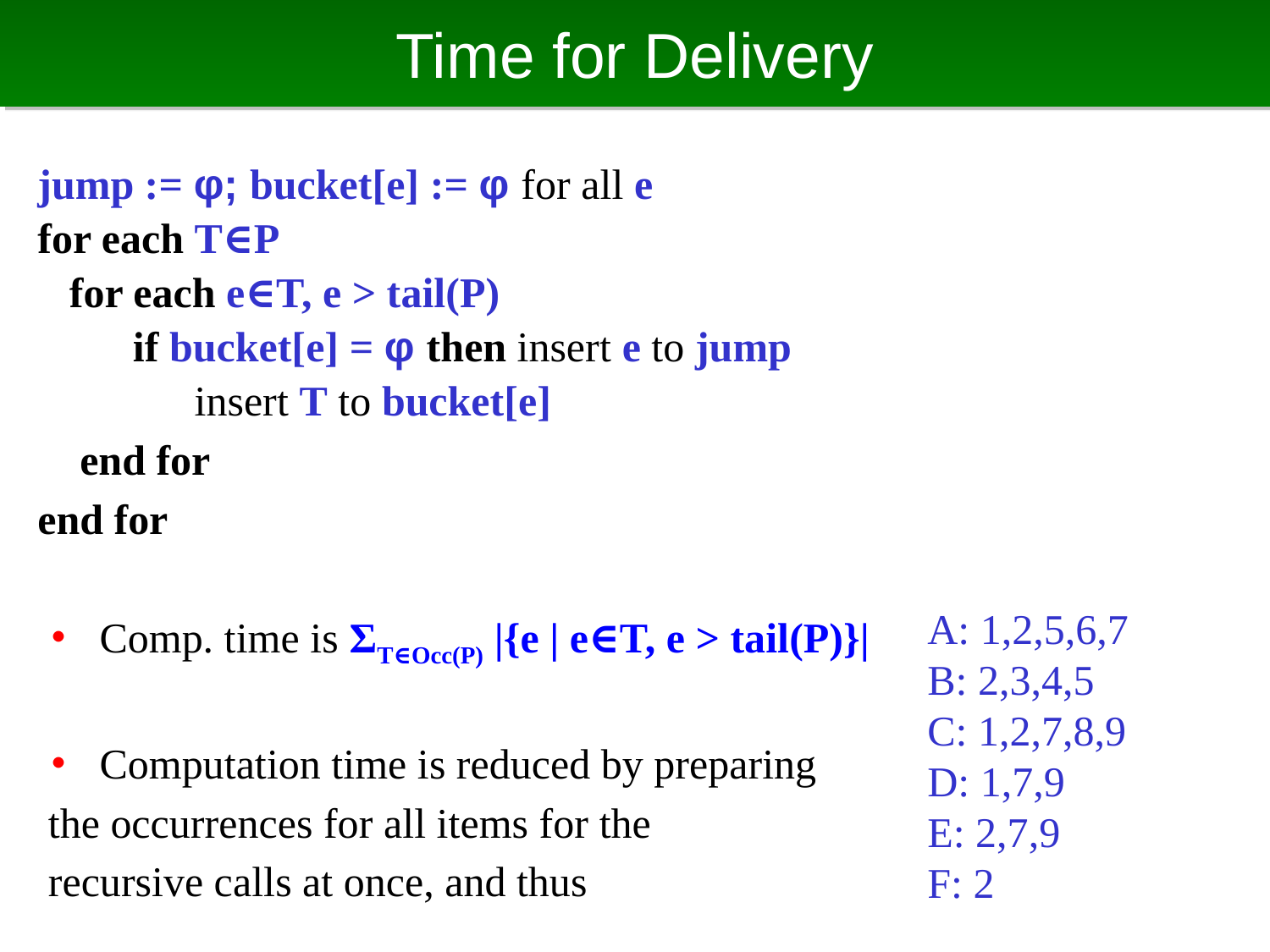

# Time for Delivery
jump := φ; bucket[e] := φ for all e
for each T∈P
   for each e∈T, e > tail(P)
         if bucket[e] = φ then insert e to jump
 　　　insert T to bucket[e]
    end for
end for

・ Comp. time is ΣT∈Occ(P) |{e | e∈T, e > tail(P)}|

・ Computation time is reduced by preparing
 the occurrences for all items for the
 recursive calls at once, and thus
A: 1,2,5,6,7
B: 2,3,4,5
C: 1,2,7,8,9
D: 1,7,9
E: 2,7,9
F: 2